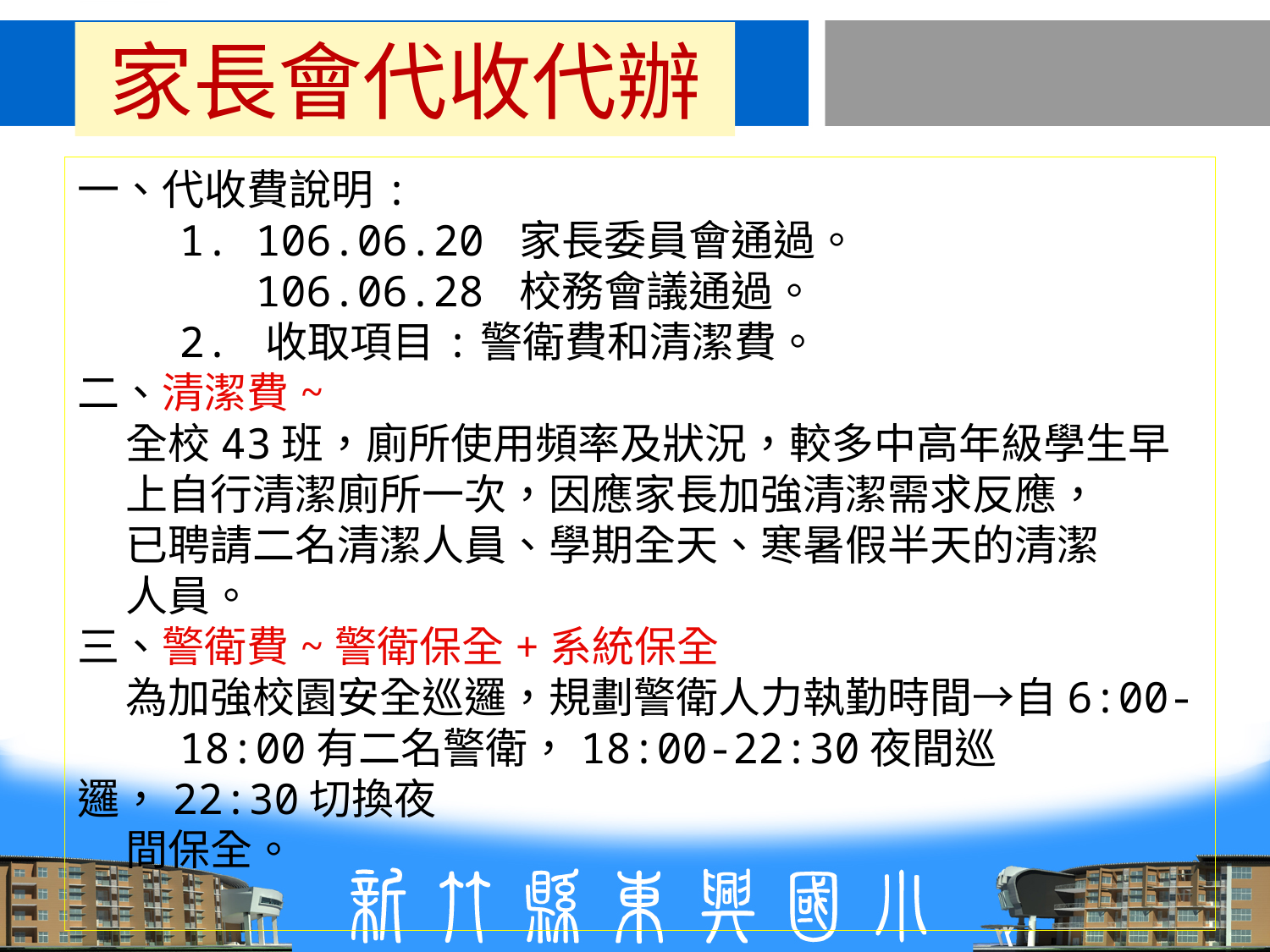

家長會代收代辦
一、代收費說明:
    1. 106.06.20 家長委員會通過。
       106.06.28 校務會議通過。
    2. 收取項目:警衛費和清潔費。
二、清潔費~
    全校43班，廁所使用頻率及狀況，較多中高年級學生早
    上自行清潔廁所一次，因應家長加強清潔需求反應，
    已聘請二名清潔人員、學期全天、寒暑假半天的清潔
    人員。
三、警衛費~警衛保全+系統保全
    為加強校園安全巡邏，規劃警衛人力執勤時間→自6:00-
    18:00有二名警衛，18:00-22:30夜間巡邏，22:30切換夜
    間保全。